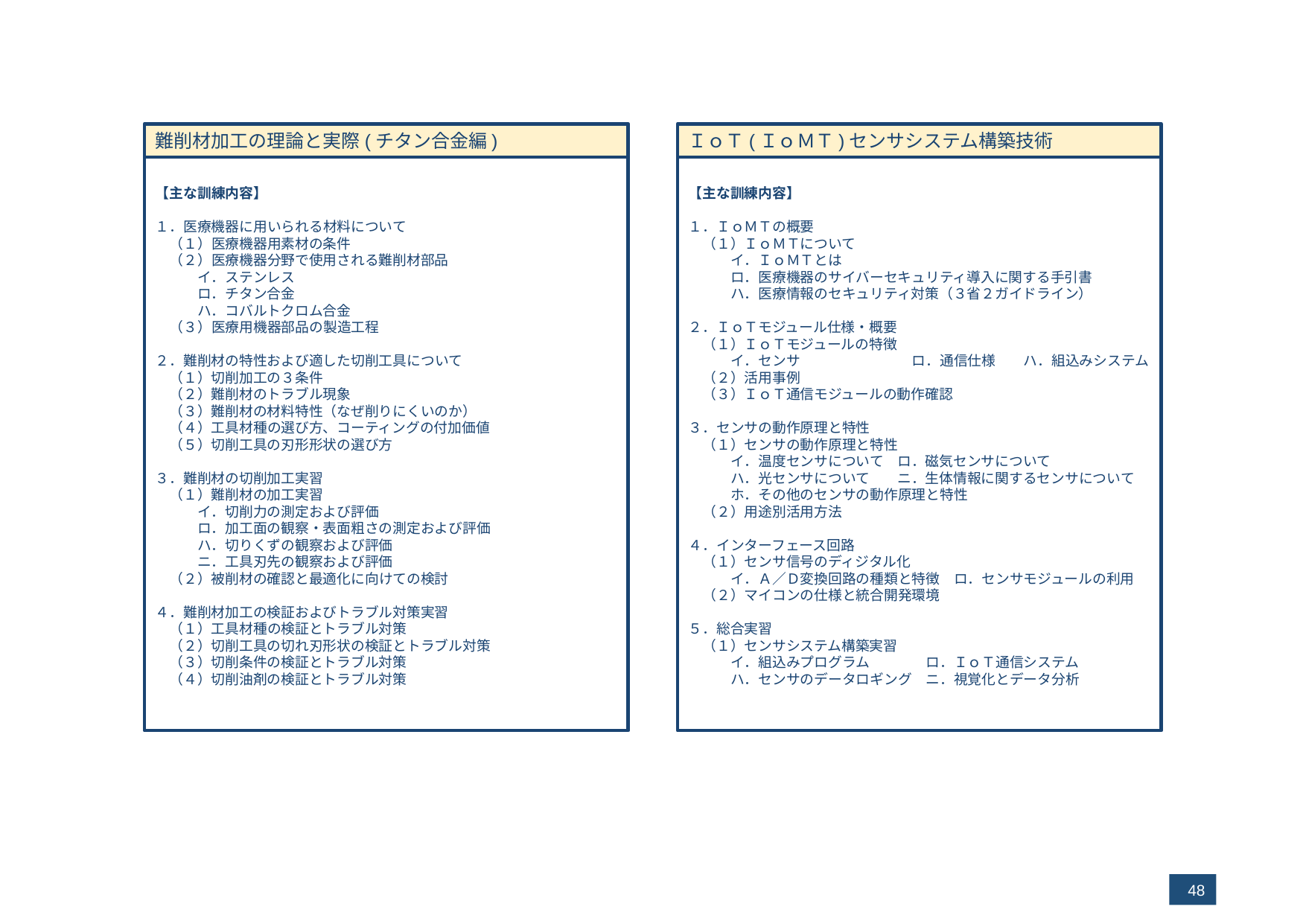

ＩｏＴ(ＩｏＭＴ)センサシステム構築技術
難削材加工の理論と実際(チタン合金編)

【主な訓練内容】

１．医療機器に用いられる材料について
　（１）医療機器用素材の条件
　（２）医療機器分野で使用される難削材部品
　　　イ．ステンレス
　　　ロ．チタン合金
　　　ハ．コバルトクロム合金
　（３）医療用機器部品の製造工程

２．難削材の特性および適した切削工具について
　（１）切削加工の３条件
　（２）難削材のトラブル現象
　（３）難削材の材料特性（なぜ削りにくいのか）
　（４）工具材種の選び方、コーティングの付加価値
　（５）切削工具の刃形形状の選び方

３．難削材の切削加工実習
　（１）難削材の加工実習
　　　イ．切削力の測定および評価
　　　ロ．加工面の観察・表面粗さの測定および評価
　　　ハ．切りくずの観察および評価
　　　ニ．工具刃先の観察および評価
　（２）被削材の確認と最適化に向けての検討

４．難削材加工の検証およびトラブル対策実習
　（１）工具材種の検証とトラブル対策
　（２）切削工具の切れ刃形状の検証とトラブル対策
　（３）切削条件の検証とトラブル対策
　（４）切削油剤の検証とトラブル対策
【主な訓練内容】

１．ＩｏＭＴの概要
　（１）ＩｏＭＴについて
　　　イ．ＩｏＭＴとは
　　　ロ．医療機器のサイバーセキュリティ導入に関する手引書
　　　ハ．医療情報のセキュリティ対策（３省２ガイドライン）

２．ＩｏＴモジュール仕様・概要
　（１）ＩｏＴモジュールの特徴
　　　イ．センサ	ロ．通信仕様	ハ．組込みシステム
　（２）活用事例
　（３）ＩｏＴ通信モジュールの動作確認

３．センサの動作原理と特性
　（１）センサの動作原理と特性
　　　イ．温度センサについて　ロ．磁気センサについて
　　　ハ．光センサについて　　ニ．生体情報に関するセンサについて
　　　ホ．その他のセンサの動作原理と特性
　（２）用途別活用方法

４．インターフェース回路
　（１）センサ信号のディジタル化
　　　イ．Ａ／Ｄ変換回路の種類と特徴　ロ．センサモジュールの利用
　（２）マイコンの仕様と統合開発環境

５．総合実習
　（１）センサシステム構築実習
　　　イ．組込みプログラム	　ロ．ＩｏＴ通信システム
　　　ハ．センサのデータロギング　ニ．視覚化とデータ分析
48